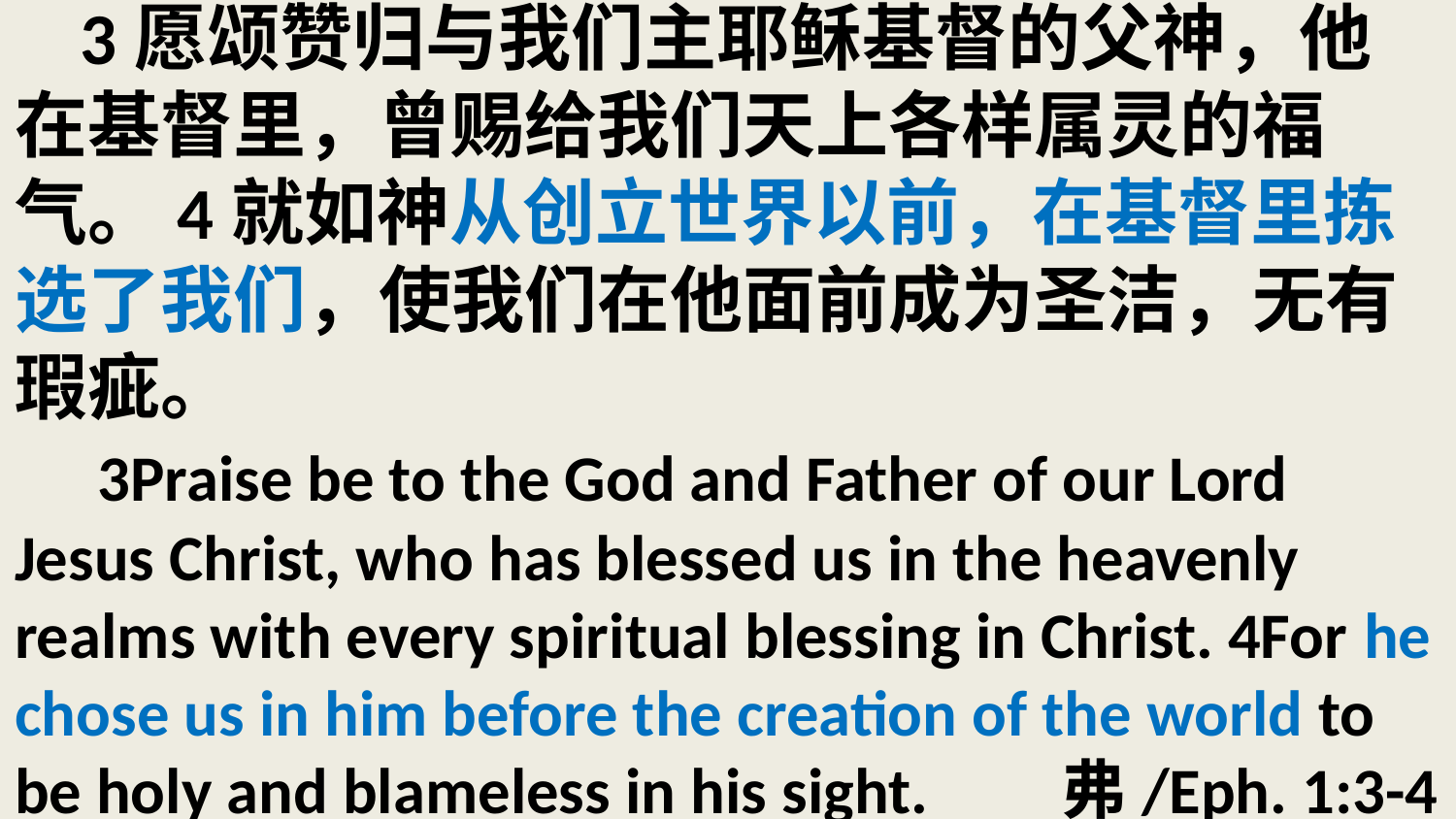

# 3愿颂赞归与我们主耶稣基督的父神，他在基督里，曾赐给我们天上各样属灵的福气。4就如神从创立世界以前，在基督里拣选了我们，使我们在他面前成为圣洁，无有瑕疵。 3Praise be to the God and Father of our Lord Jesus Christ, who has blessed us in the heavenly realms with every spiritual blessing in Christ. 4For he chose us in him before the creation of the world to be holy and blameless in his sight.        弗/Eph. 1:3-4